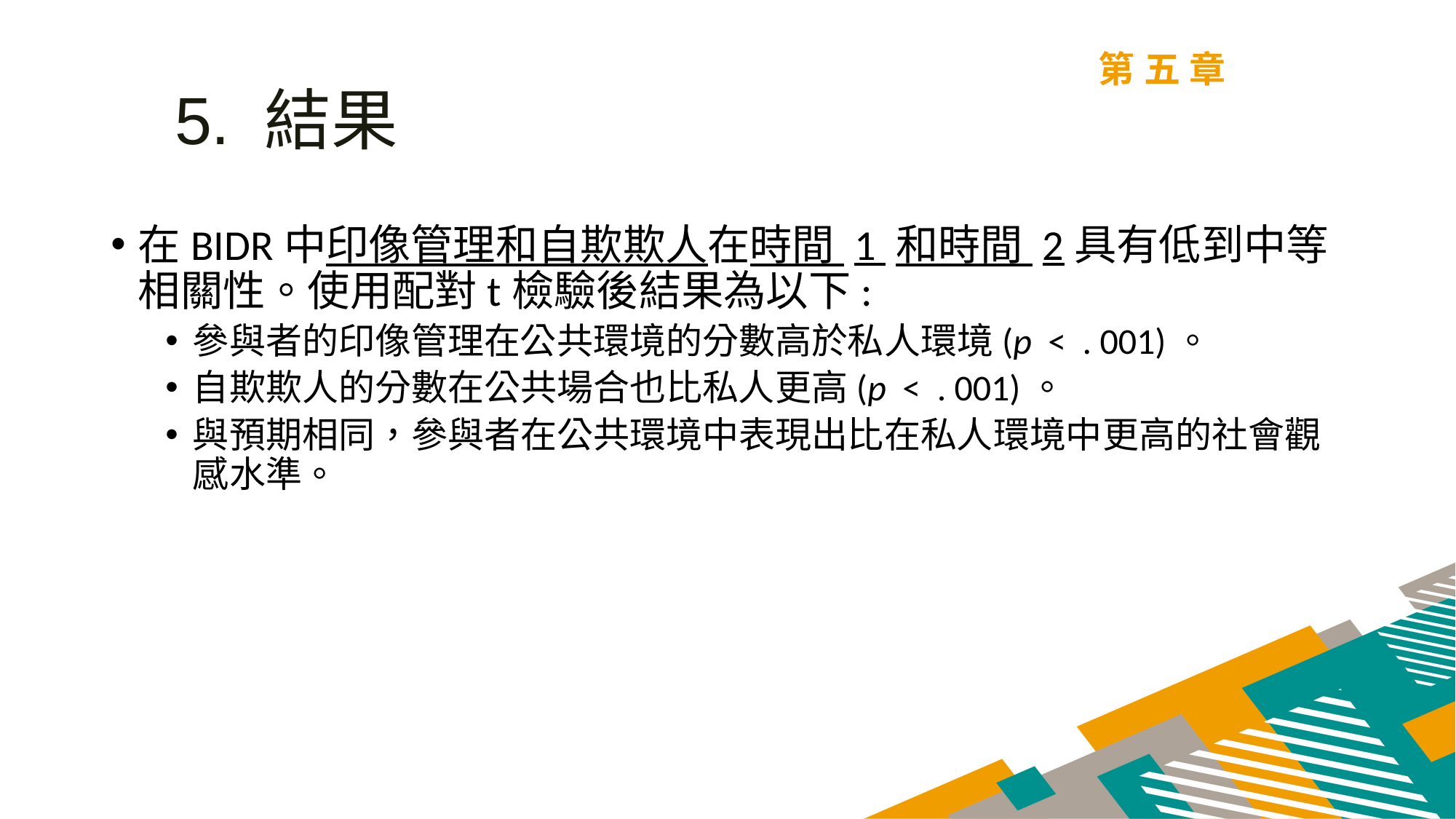

第五章
5. 結果
在BIDR中印像管理和自欺欺人在時間 1 和時間 2具有低到中等相關性。使用配對t檢驗後結果為以下:
參與者的印像管理在公共環境的分數高於私人環境(p  <  . 001)。
自欺欺人的分數在公共場合也比私人更高(p  <  . 001)。
與預期相同，參與者在公共環境中表現出比在私人環境中更高的社會觀感水準。